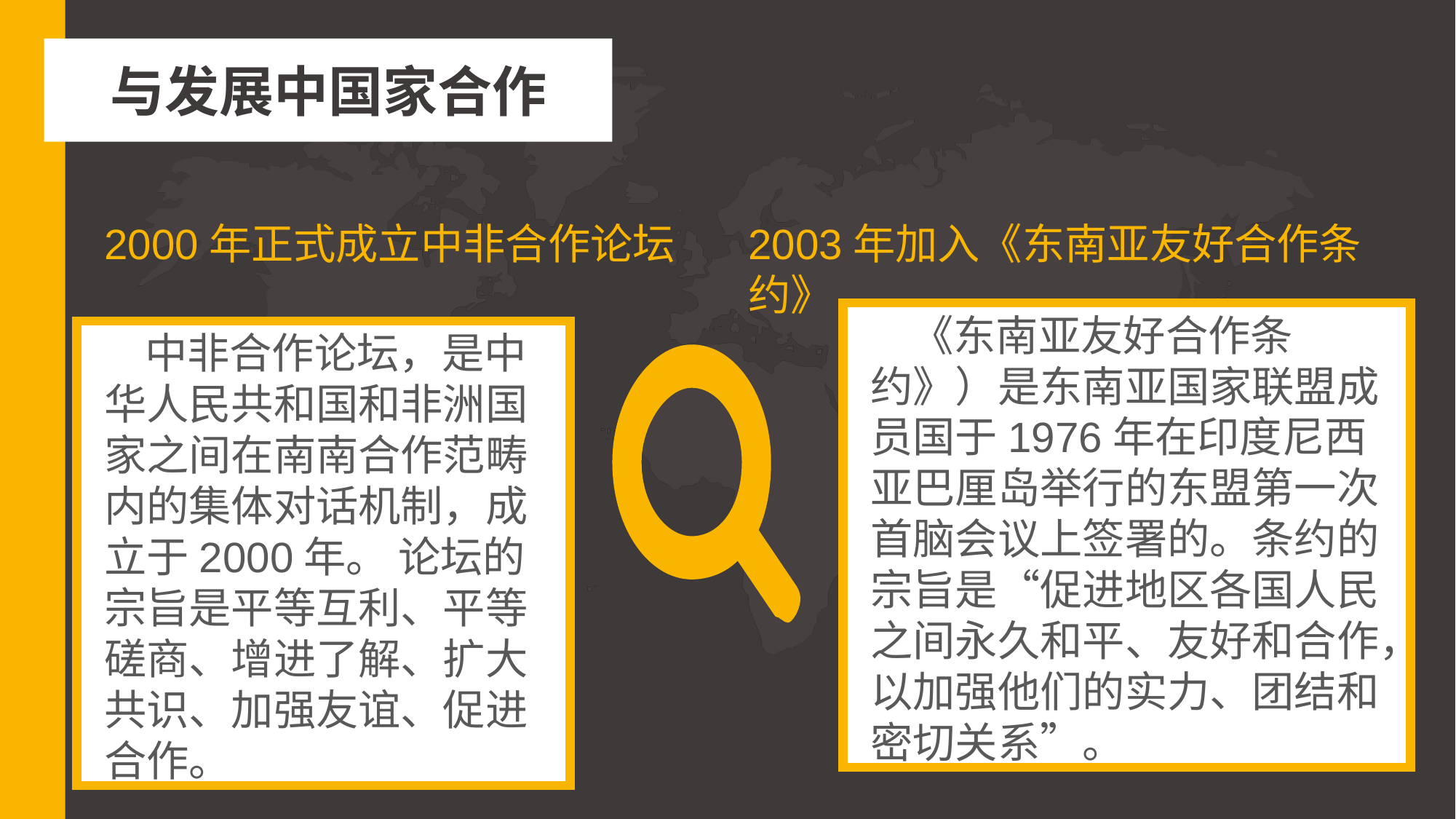

与发展中国家合作
2000年正式成立中非合作论坛
2003年加入《东南亚友好合作条约》

    《东南亚友好合作条约》）是东南亚国家联盟成员国于1976年在印度尼西亚巴厘岛举行的东盟第一次首脑会议上签署的。条约的宗旨是“促进地区各国人民之间永久和平、友好和合作，以加强他们的实力、团结和密切关系”。

    中非合作论坛，是中华人民共和国和非洲国家之间在南南合作范畴内的集体对话机制，成立于2000年。 论坛的宗旨是平等互利、平等磋商、增进了解、扩大共识、加强友谊、促进合作。